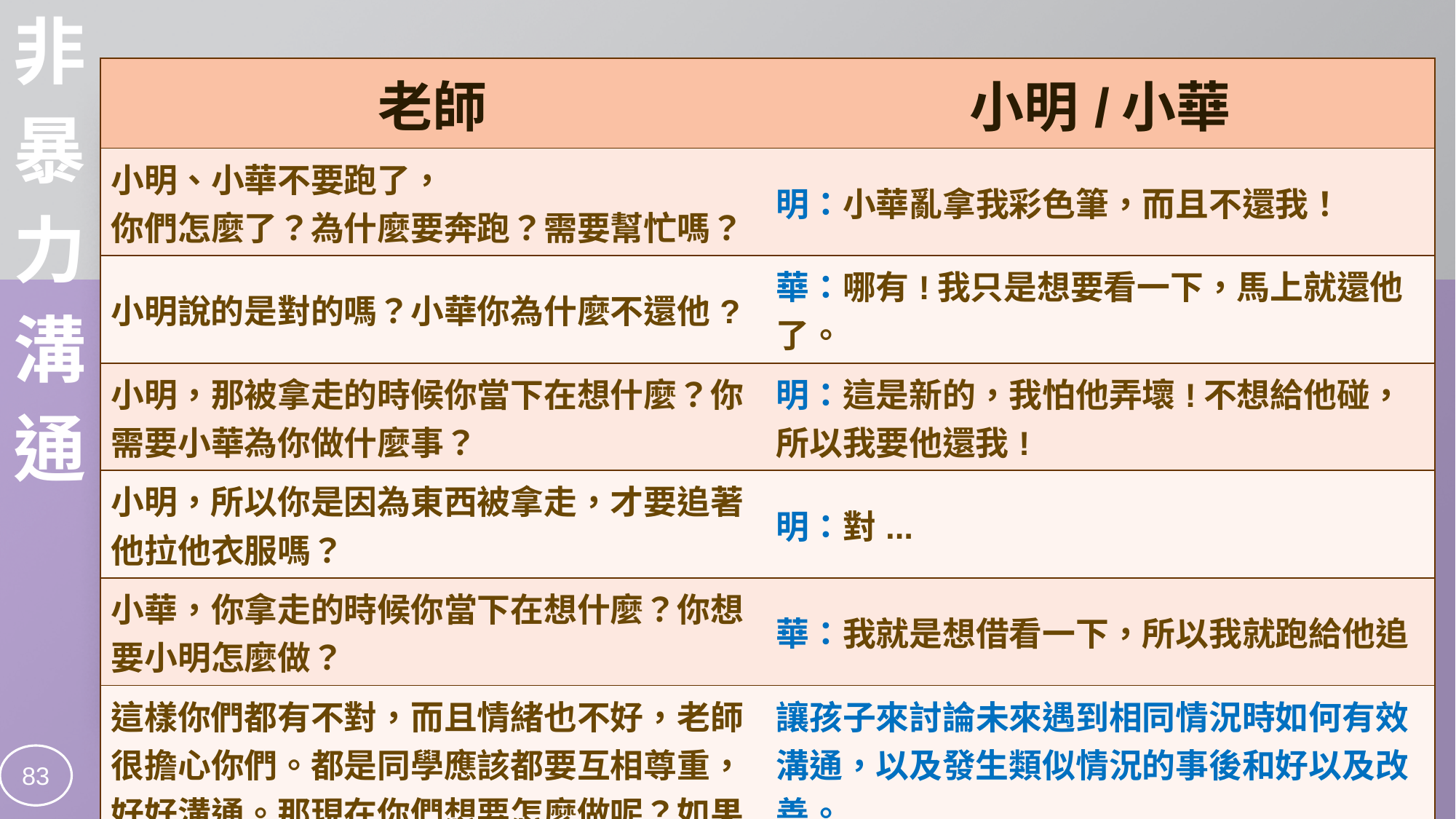

非
暴
力
溝
通
| 老師 | 小明/小華 |
| --- | --- |
| 小明、小華不要跑了， 你們怎麼了？為什麼要奔跑？需要幫忙嗎？ | 明：小華亂拿我彩色筆，而且不還我！ |
| 小明說的是對的嗎？小華你為什麼不還他? | 華：哪有!我只是想要看一下，馬上就還他了。 |
| 小明，那被拿走的時候你當下在想什麼？你需要小華為你做什麼事？ | 明：這是新的，我怕他弄壞!不想給他碰，所以我要他還我! |
| 小明，所以你是因為東西被拿走，才要追著他拉他衣服嗎？ | 明：對... |
| 小華，你拿走的時候你當下在想什麼？你想要小明怎麼做？ | 華：我就是想借看一下，所以我就跑給他追 |
| 這樣你們都有不對，而且情緒也不好，老師很擔心你們。都是同學應該都要互相尊重，好好溝通。那現在你們想要怎麼做呢？如果再來一次可以怎麼做對彼此比較好呢？ | 讓孩子來討論未來遇到相同情況時如何有效溝通，以及發生類似情況的事後和好以及改善。 |
83